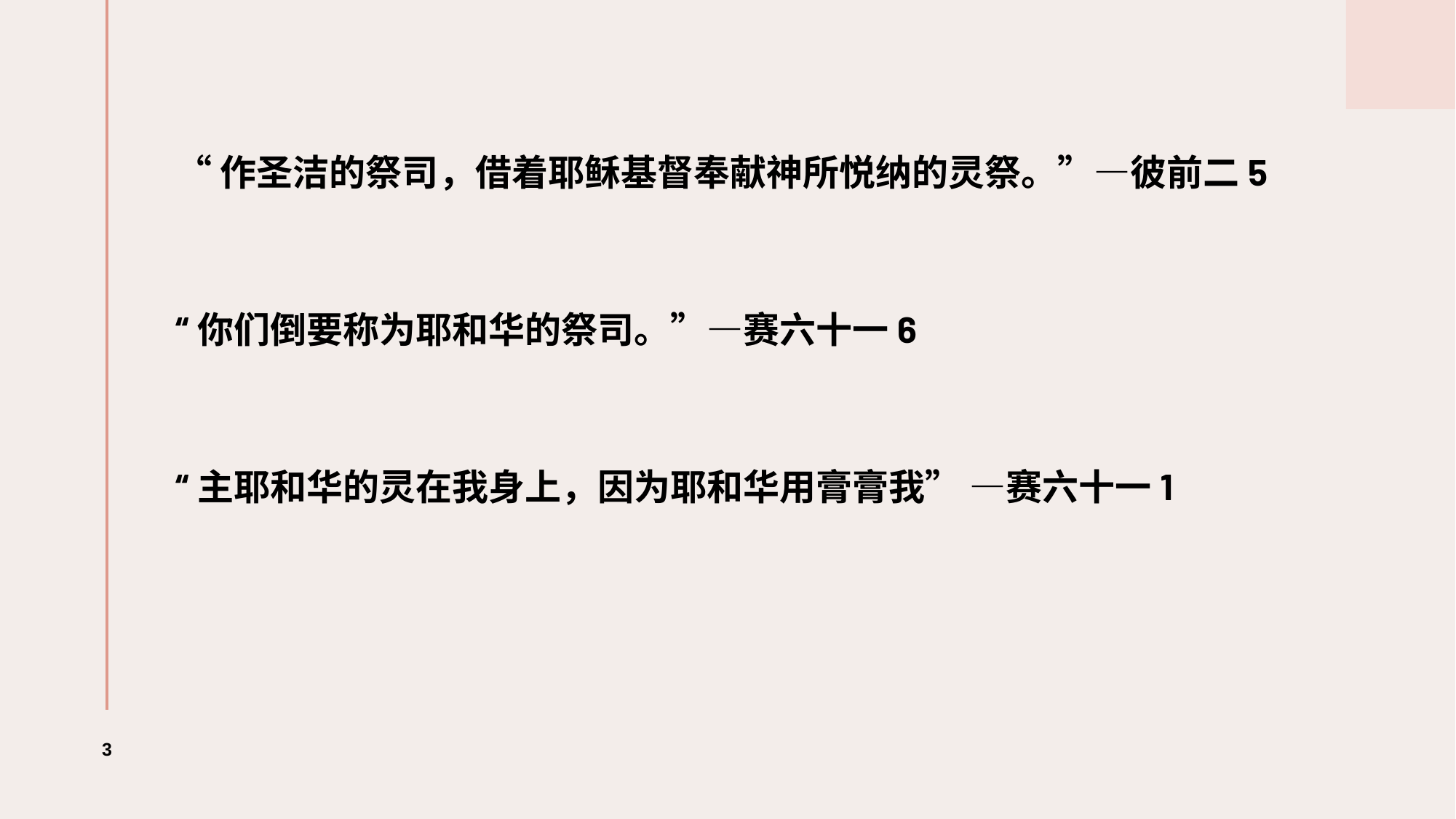

# “作圣洁的祭司，借着耶稣基督奉献神所悦纳的灵祭。”—彼前二5 “你们倒要称为耶和华的祭司。”—赛六十一6 “主耶和华的灵在我身上，因为耶和华用膏膏我” —赛六十一1
3